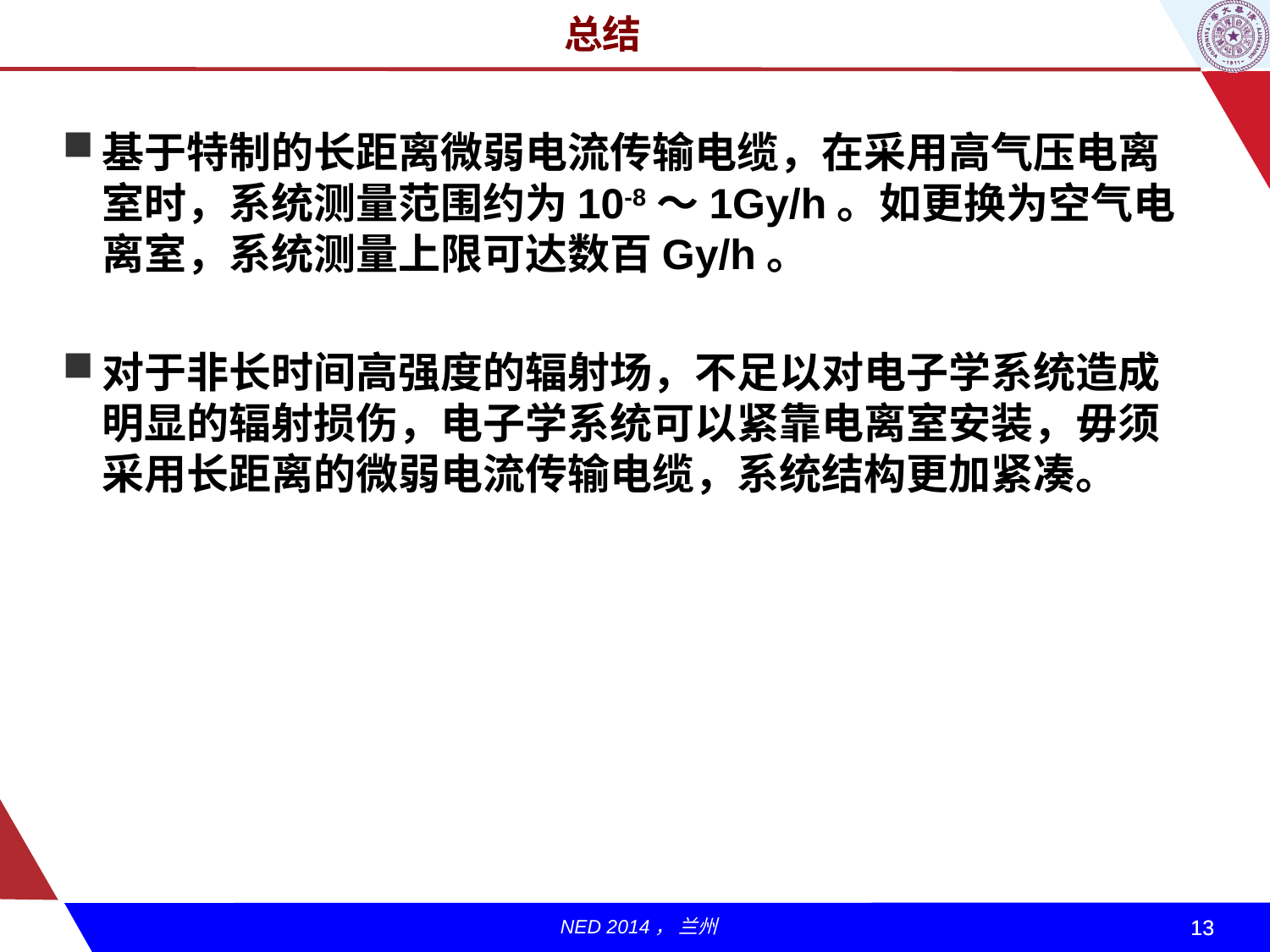

# 总结
基于特制的长距离微弱电流传输电缆，在采用高气压电离室时，系统测量范围约为10-8～1Gy/h。如更换为空气电离室，系统测量上限可达数百Gy/h。

对于非长时间高强度的辐射场，不足以对电子学系统造成明显的辐射损伤，电子学系统可以紧靠电离室安装，毋须采用长距离的微弱电流传输电缆，系统结构更加紧凑。